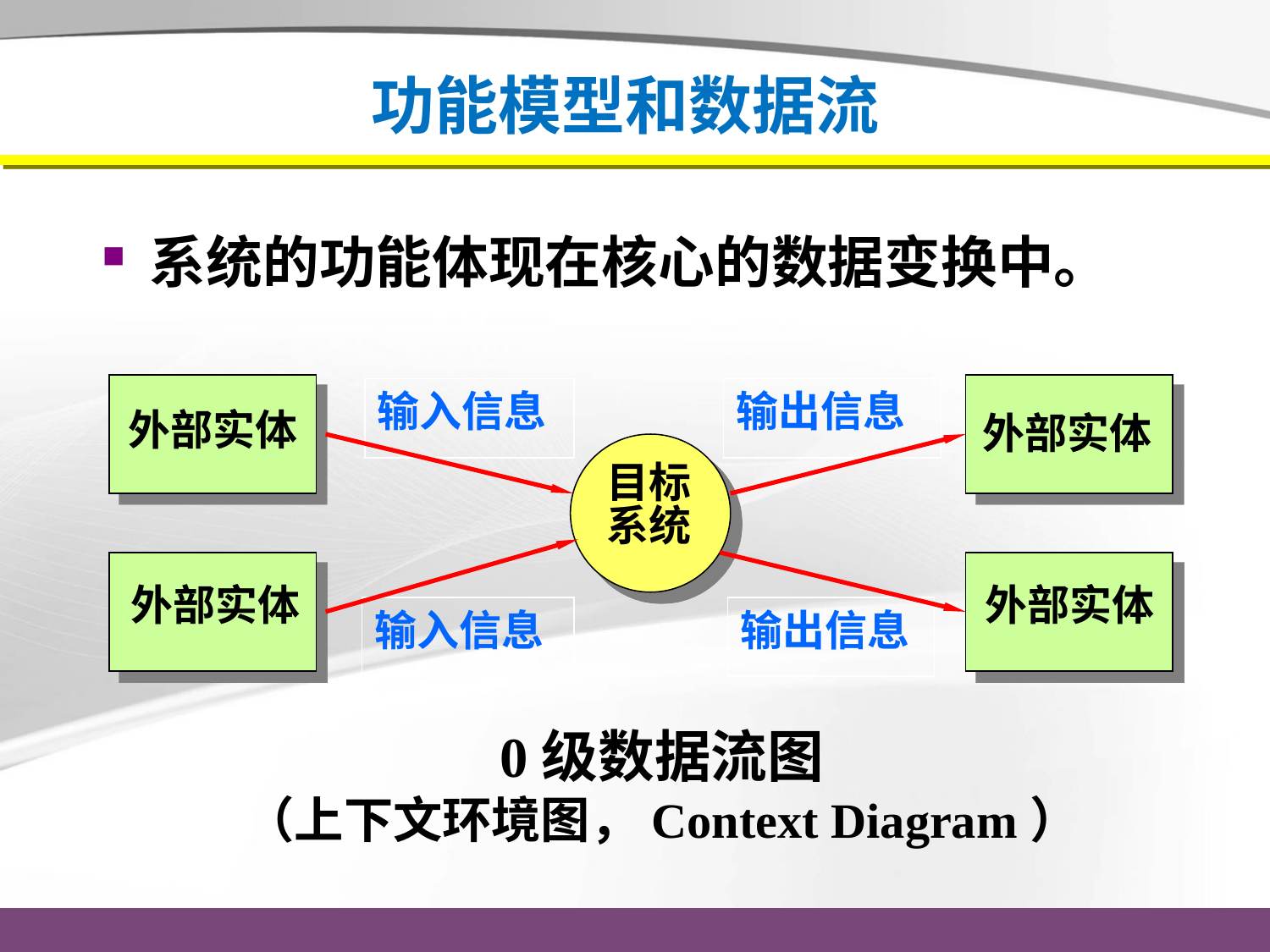

# 功能模型和数据流
系统的功能体现在核心的数据变换中。

输入信息
输出信息
外部实体
外部实体

目标
系统

外部实体
外部实体
输入信息
输出信息
0级数据流图
（上下文环境图，Context Diagram）